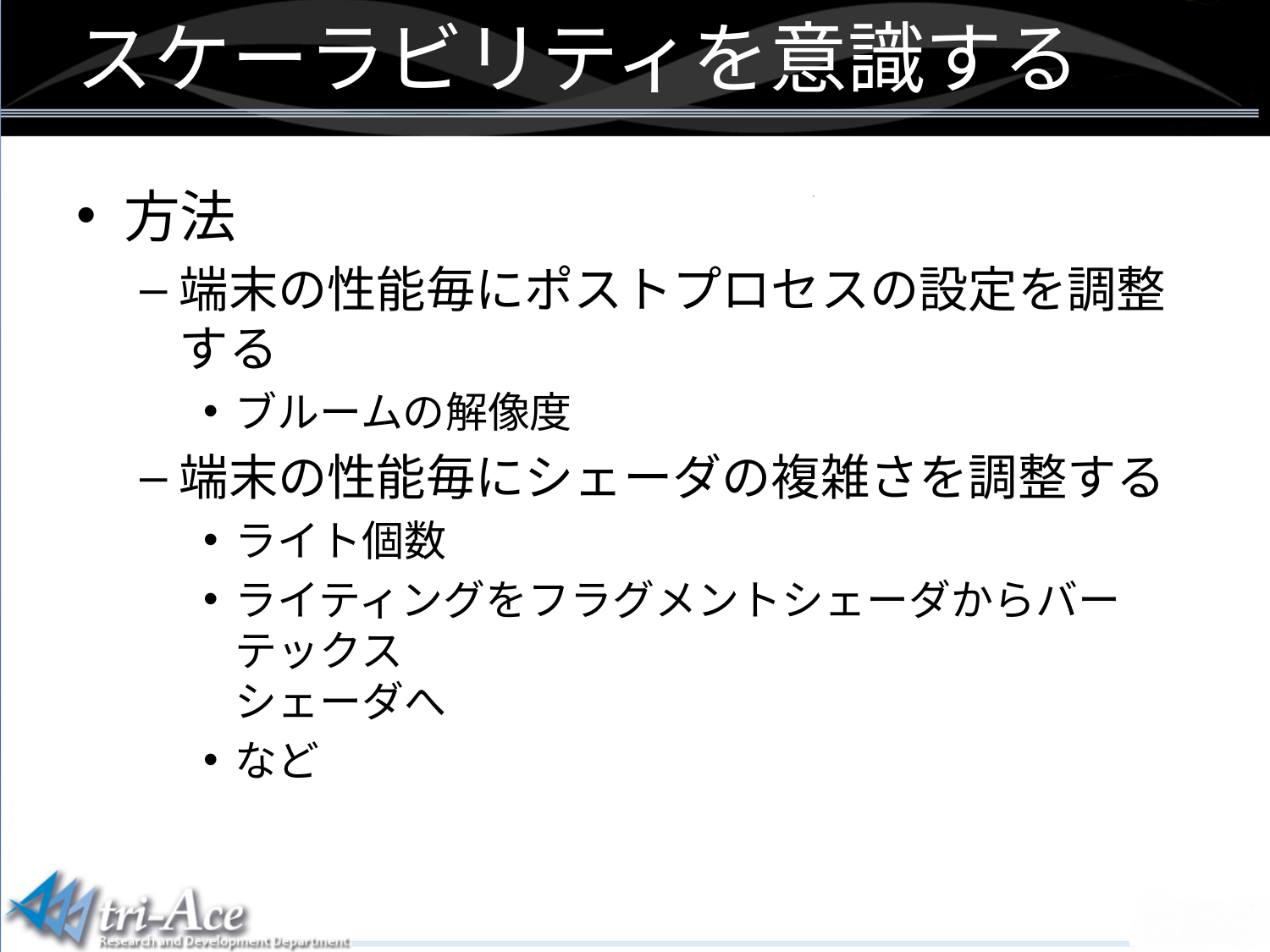

スケーラビリティを意識する
方法
端末の性能毎にポストプロセスの設定を調整する
ブルームの解像度
端末の性能毎にシェーダの複雑さを調整する
ライト個数
ライティングをフラグメントシェーダからバーテックス
シェーダへ
など